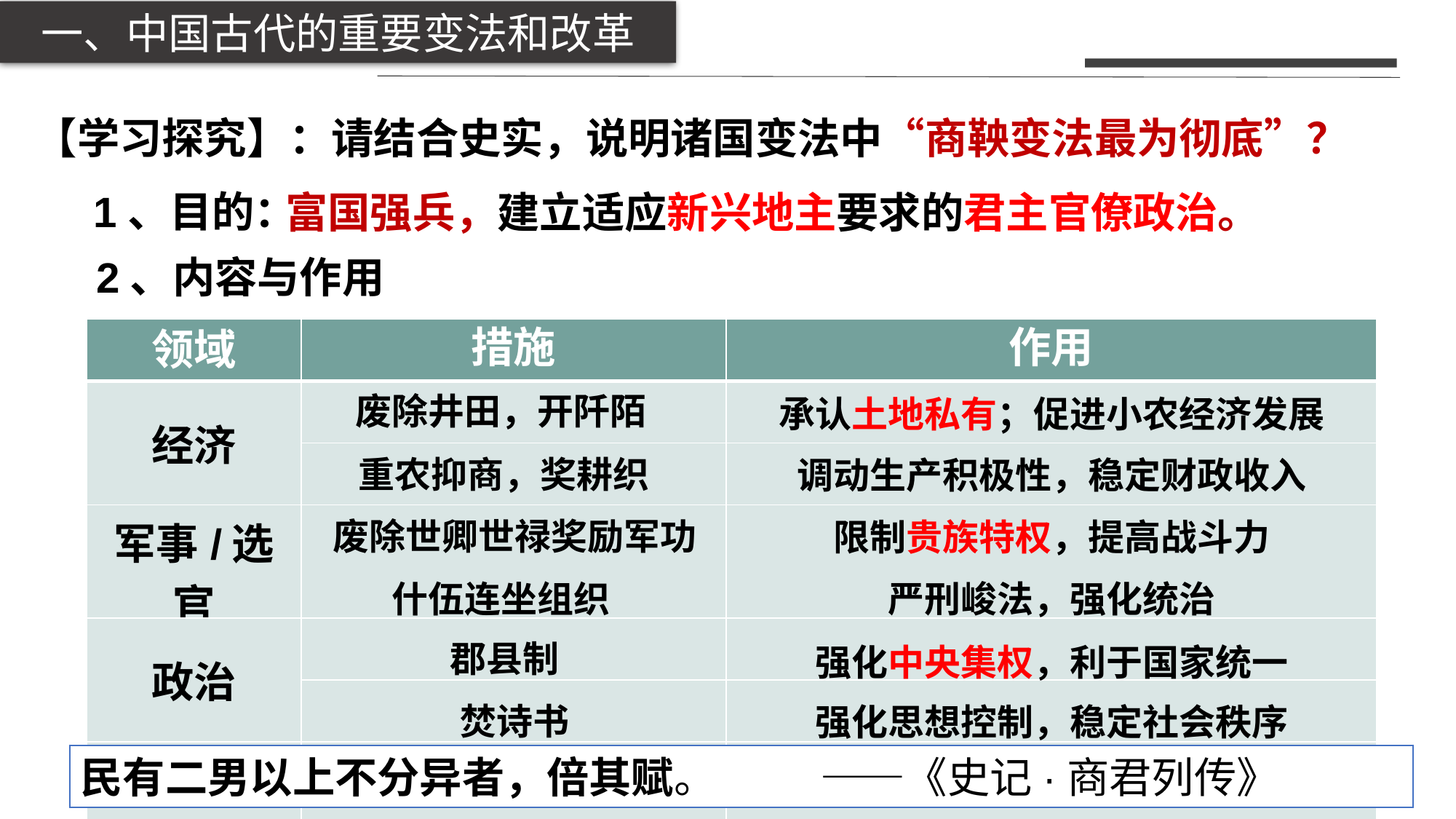

一、中国古代的重要变法和改革

【学习探究】：请结合史实，说明诸国变法中“商鞅变法最为彻底”？
1、目的：
富国强兵，建立适应新兴地主要求的君主官僚政治。
2、内容与作用
| 领域 | 措施 | 作用 |
| --- | --- | --- |
| 经济 |  |  |
|  |  |  |
| 军事/选官 |  |  |
| 政治 |  |  |
|  |  |  |
| 思想 |  |  |
| 风俗 |  |  |
废除井田，开阡陌
重农抑商，奖耕织
承认土地私有；促进小农经济发展
调动生产积极性，稳定财政收入
废除世卿世禄奖励军功
限制贵族特权，提高战斗力
什伍连坐组织
郡县制
严刑峻法，强化统治
强化中央集权，利于国家统一
焚诗书
强化思想控制，稳定社会秩序
民有二男以上不分异者，倍其赋。           ——《史记·商君列传》
大家庭拆散为个体小家庭
促进小农经济，增加财政收入